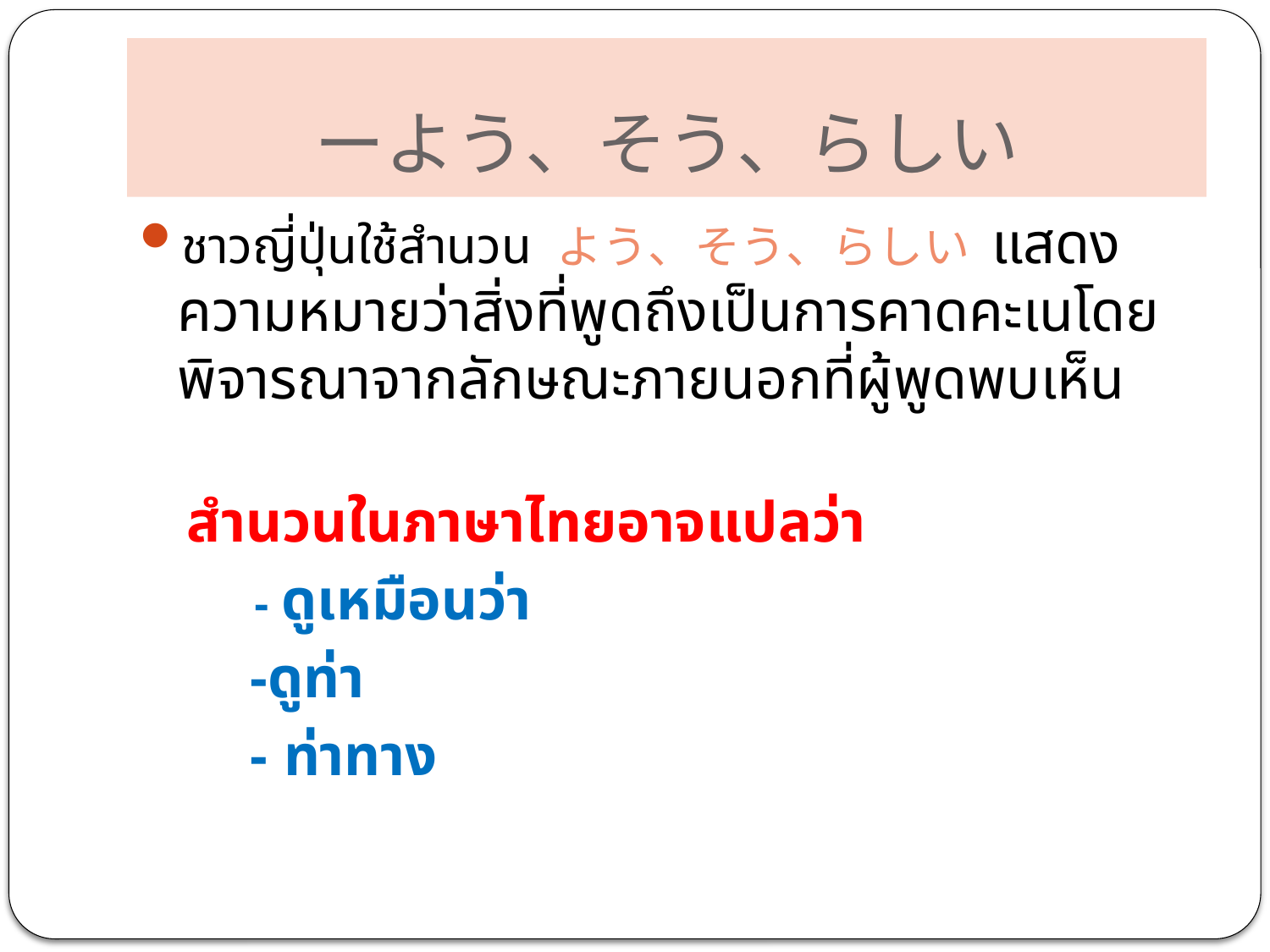

# ーよう、そう、らしい
ชาวญี่ปุ่นใช้สำนวน よう、そう、らしい แสดงความหมายว่าสิ่งที่พูดถึงเป็นการคาดคะเนโดยพิจารณาจากลักษณะภายนอกที่ผู้พูดพบเห็น

    สำนวนในภาษาไทยอาจแปลว่า
         - ดูเหมือนว่า
       -ดูท่า
       - ท่าทาง